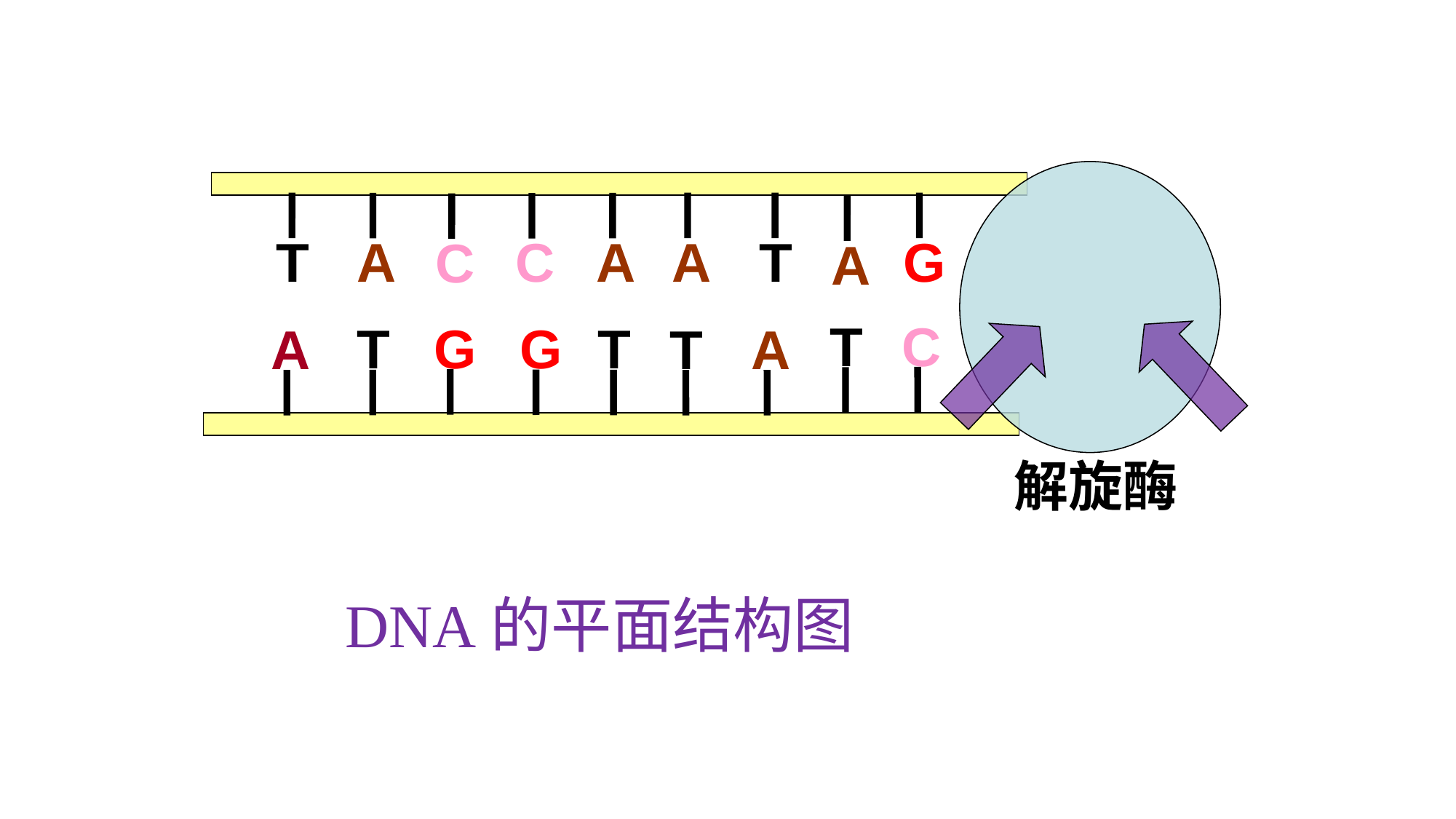

T
A
T
G
A
C
A
C
A
C

T

G

T

G

T

A

T

A

解旋酶
DNA的平面结构图